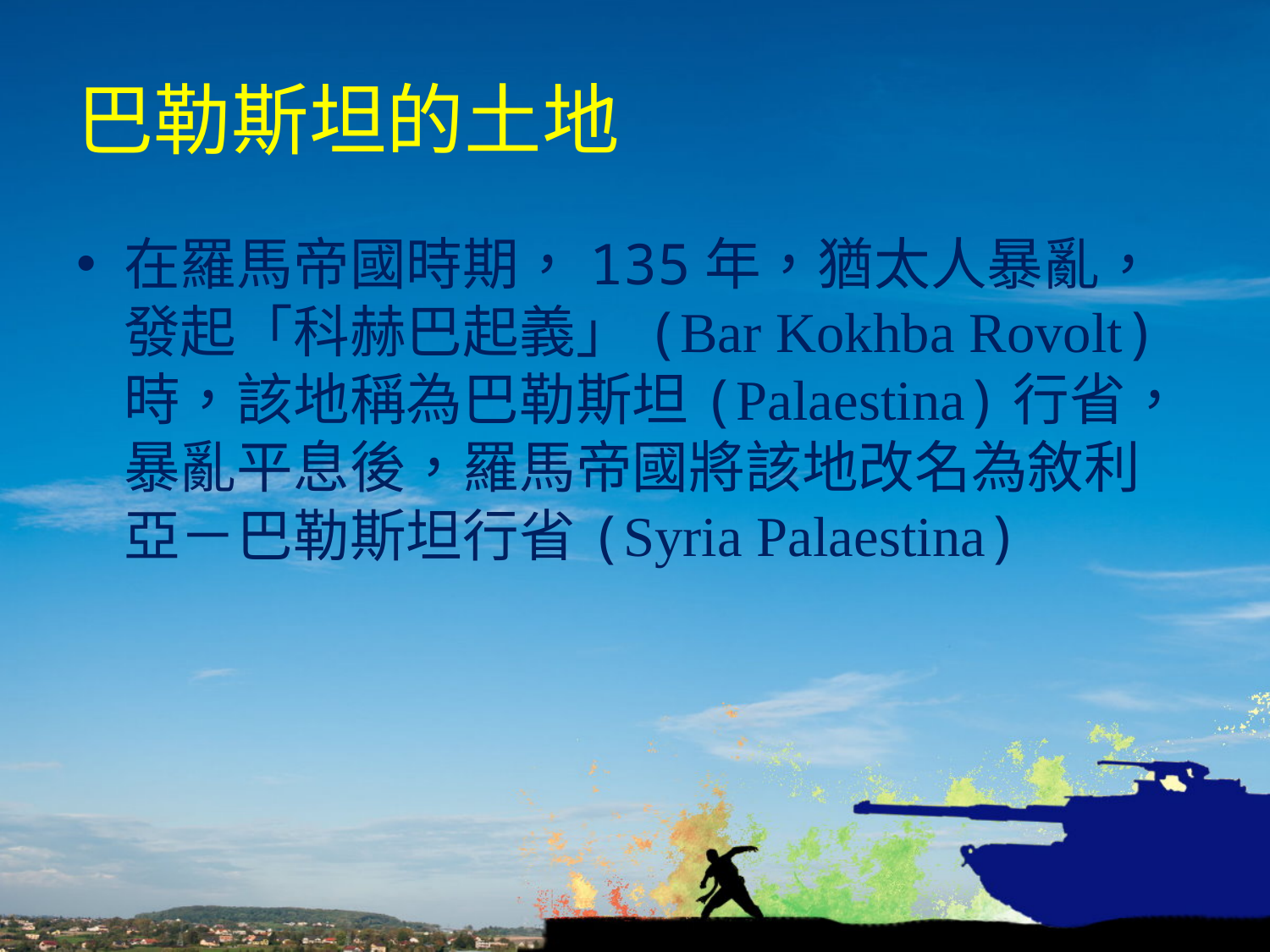

# 巴勒斯坦的土地
在羅馬帝國時期，135年，猶太人暴亂，發起「科赫巴起義」(Bar Kokhba Rovolt)時，該地稱為巴勒斯坦(Palaestina)行省，暴亂平息後，羅馬帝國將該地改名為敘利亞－巴勒斯坦行省(Syria Palaestina)